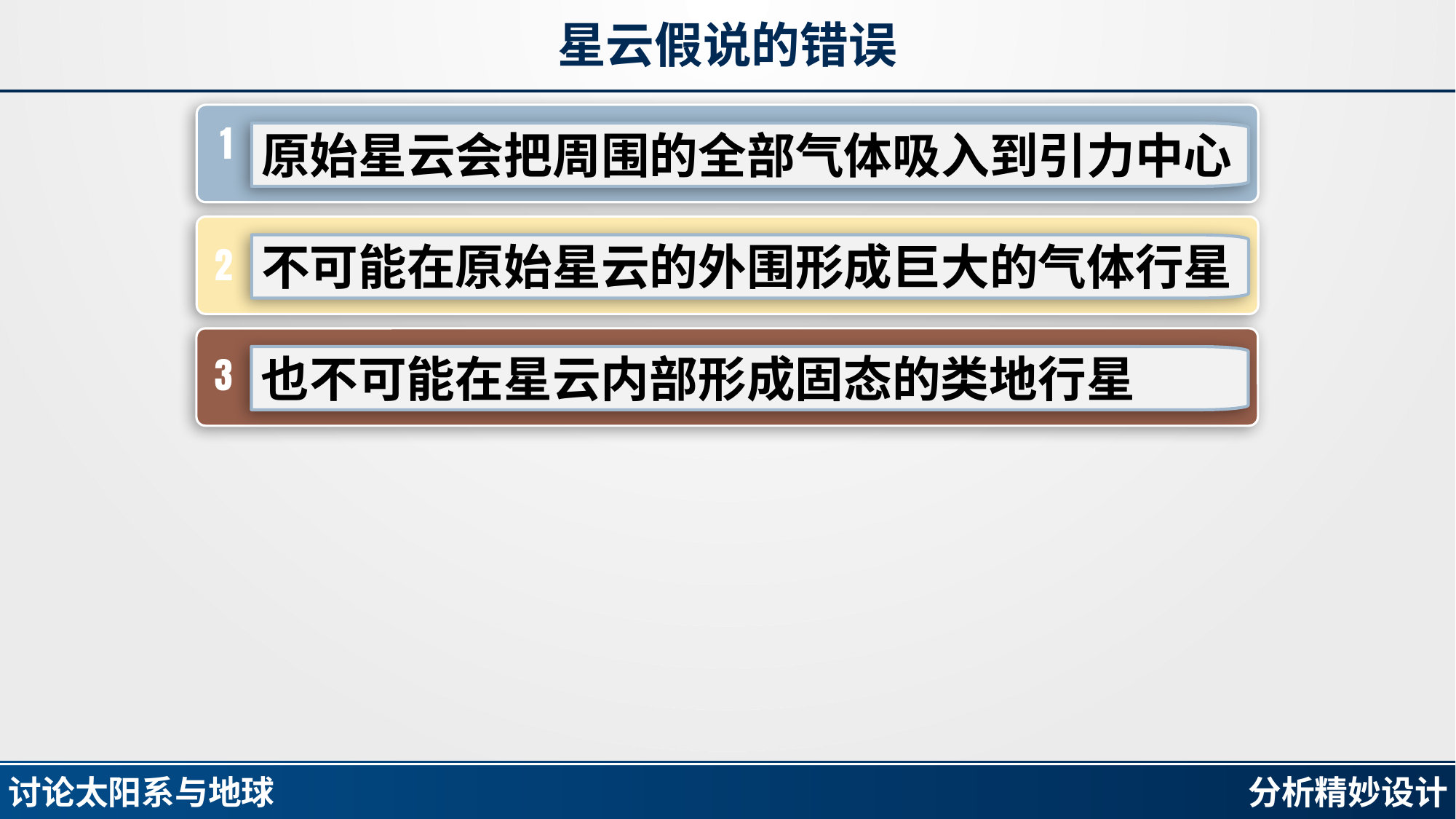

1

原始星云会把周围的全部气体吸入到引力中心
2

不可能在原始星云的外围形成巨大的气体行星
3

也不可能在星云内部形成固态的类地行星
# 星云假说的错误